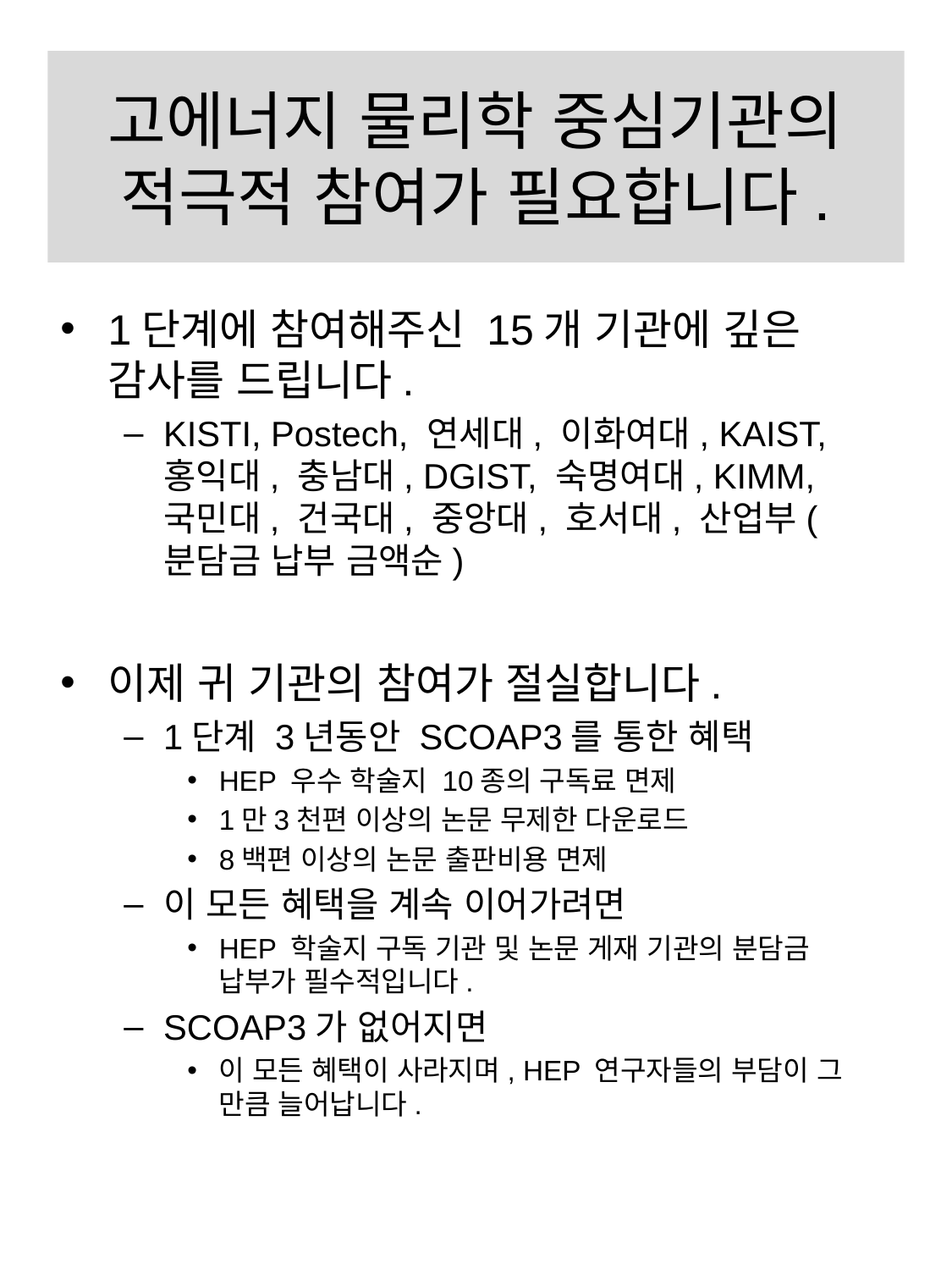

# 고에너지 물리학 중심기관의 적극적 참여가 필요합니다.
1단계에 참여해주신 15개 기관에 깊은 감사를 드립니다.
KISTI, Postech, 연세대, 이화여대, KAIST, 홍익대, 충남대, DGIST, 숙명여대, KIMM, 국민대, 건국대, 중앙대, 호서대, 산업부(분담금 납부 금액순)

이제 귀 기관의 참여가 절실합니다.
1단계 3년동안 SCOAP3를 통한 혜택
HEP 우수 학술지 10종의 구독료 면제
1만3천편 이상의 논문 무제한 다운로드
8백편 이상의 논문 출판비용 면제
이 모든 혜택을 계속 이어가려면
HEP 학술지 구독 기관 및 논문 게재 기관의 분담금 납부가 필수적입니다.
SCOAP3가 없어지면
이 모든 혜택이 사라지며, HEP 연구자들의 부담이 그 만큼 늘어납니다.